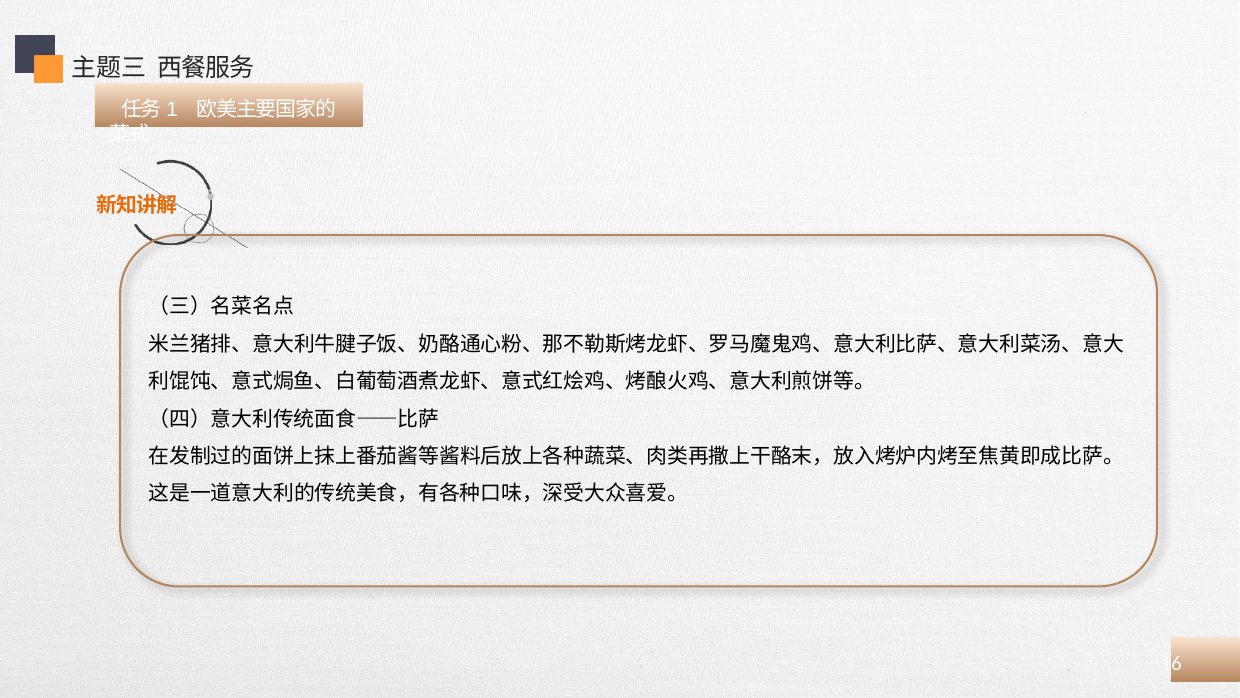

主题三  西餐服务

 任务1   欧美主要国家的菜式

（三）名菜名点
米兰猪排、意大利牛腱子饭、奶酪通心粉、那不勒斯烤龙虾、罗马魔鬼鸡、意大利比萨、意大利菜汤、意大利馄饨、意式焗鱼、白葡萄酒煮龙虾、意式红烩鸡、烤酿火鸡、意大利煎饼等。
（四）意大利传统面食——比萨
在发制过的面饼上抹上番茄酱等酱料后放上各种蔬菜、肉类再撒上干酪末，放入烤炉内烤至焦黄即成比萨。这是一道意大利的传统美食，有各种口味，深受大众喜爱。